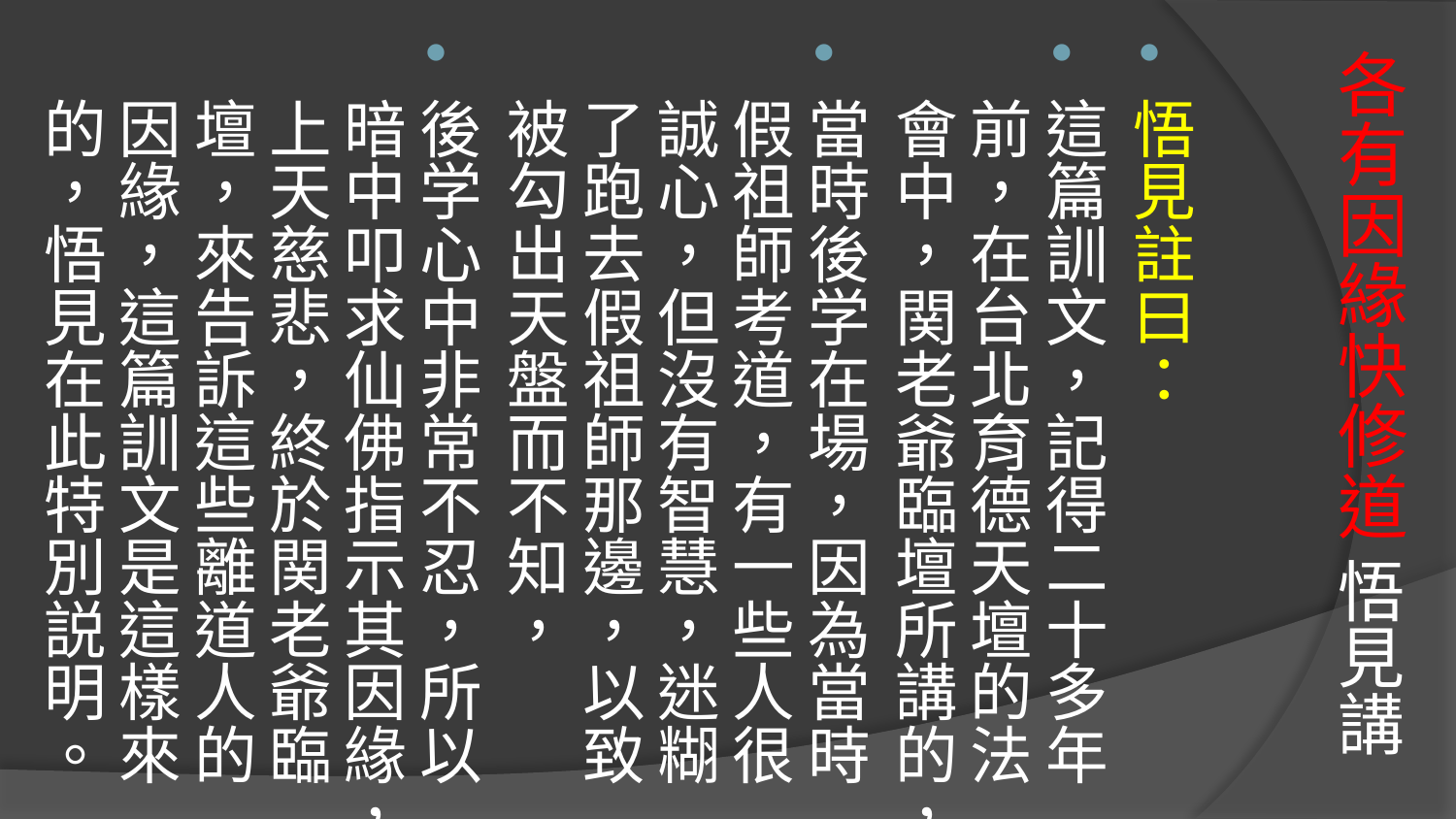

# 各有因緣快修道 悟見講
悟見註曰：
這篇訓文，記得二十多年前，在台北育德天壇的法會中，関老爺臨壇所講的，
當時後学在場，因為當時假祖師考道，有一些人很誠心，但沒有智慧，迷糊了跑去假祖師那邊，以致被勾出天盤而不知，
後学心中非常不忍，所以暗中叩求仙佛指示其因緣，上天慈悲，終於関老爺臨壇，來告訴這些離道人的因緣，這篇訓文是這樣來的，悟見在此特別説明。